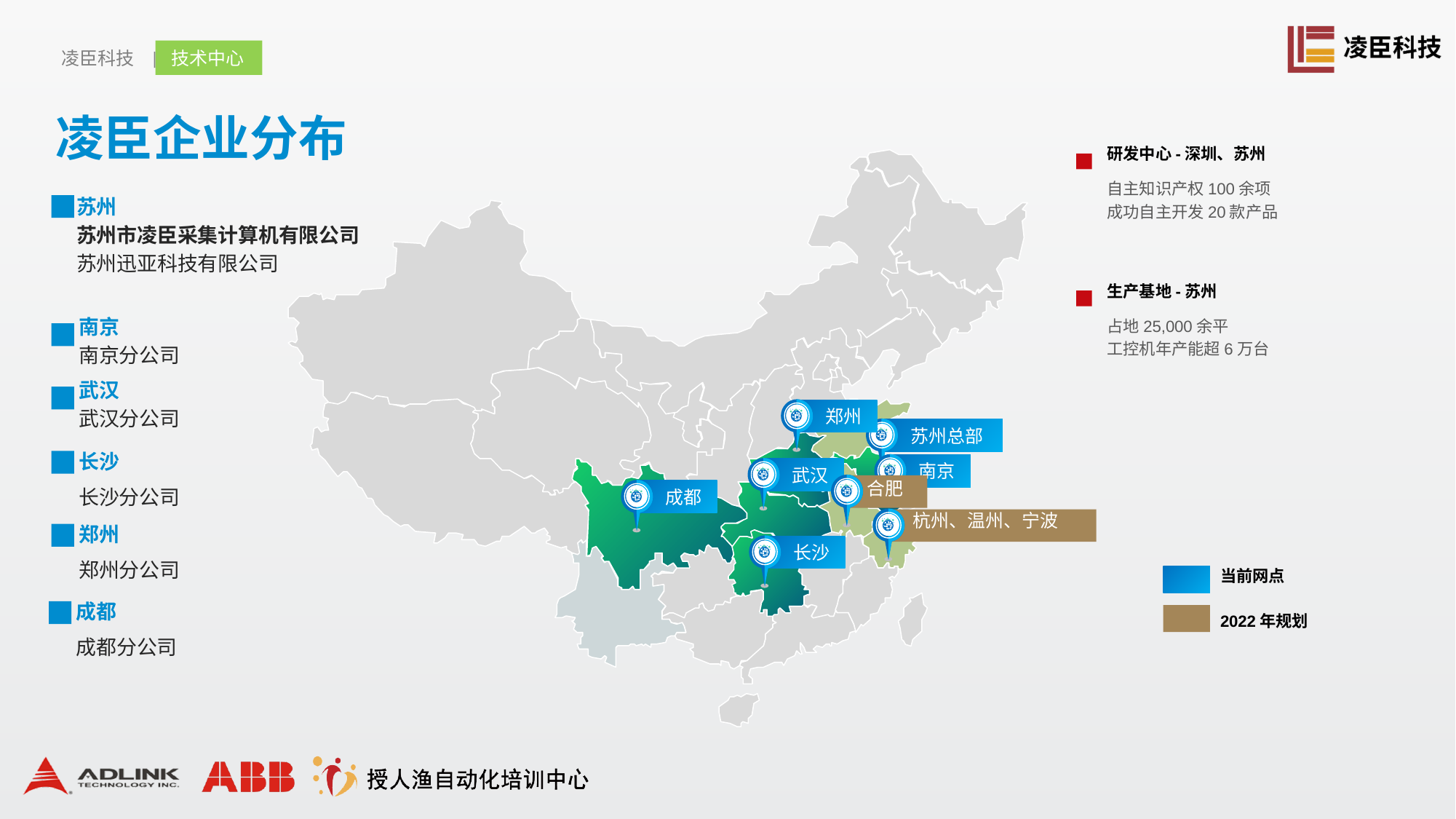

凌臣企业分布
研发中心-深圳、苏州

自主知识产权100余项
成功自主开发20款产品
生产基地-苏州

占地25,000余平
工控机年产能超6万台

苏州
苏州市凌臣采集计算机有限公司
苏州迅亚科技有限公司

南京
南京分公司

武汉
武汉分公司

郑州

苏州总部

长沙
长沙分公司

南京

武汉

合肥

成都

杭州、温州、宁波

郑州
郑州分公司

长沙

当前网点

成都
成都分公司

2022年规划